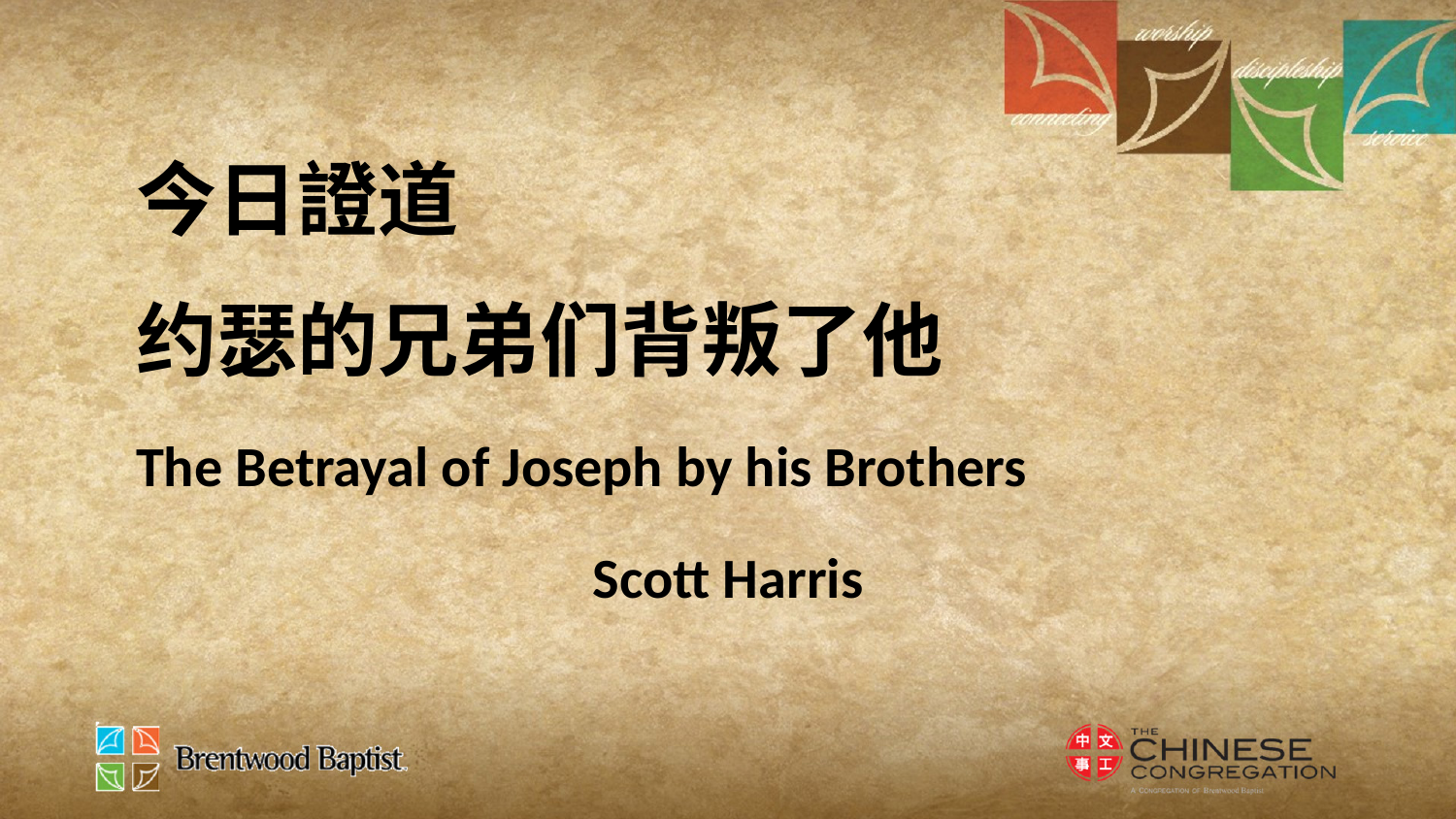

今日證道

约瑟的兄弟们背叛了他

The Betrayal of Joseph by his Brothers

Scott Harris